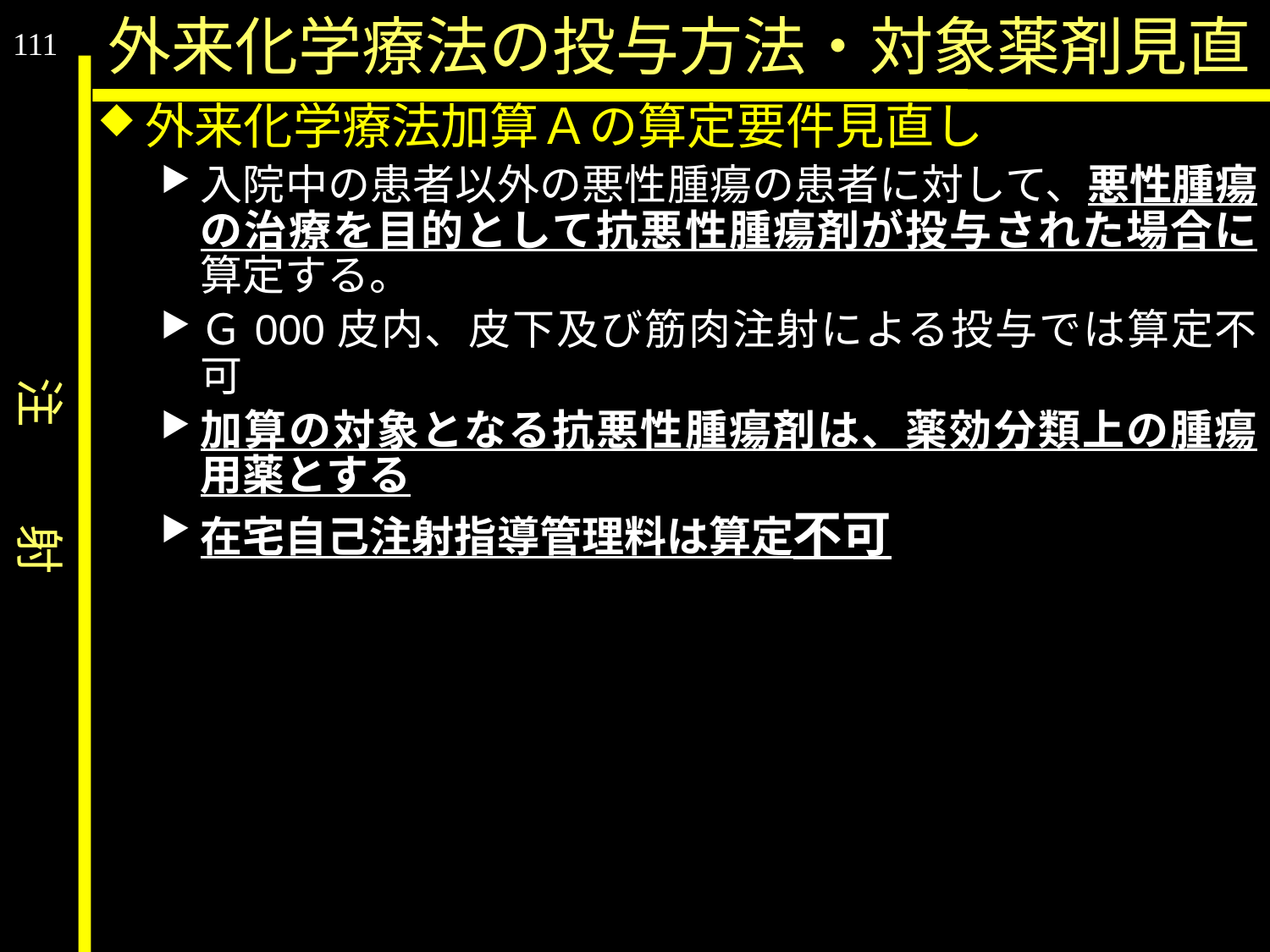

注　　射
外来化学療法の投与方法・対象薬剤見直
111

外来化学療法加算Ａの算定要件見直し
入院中の患者以外の悪性腫瘍の患者に対して、悪性腫瘍の治療を目的として抗悪性腫瘍剤が投与された場合に算定する。
Ｇ000皮内、皮下及び筋肉注射による投与では算定不可
加算の対象となる抗悪性腫瘍剤は、薬効分類上の腫瘍用薬とする
在宅自己注射指導管理料は算定不可